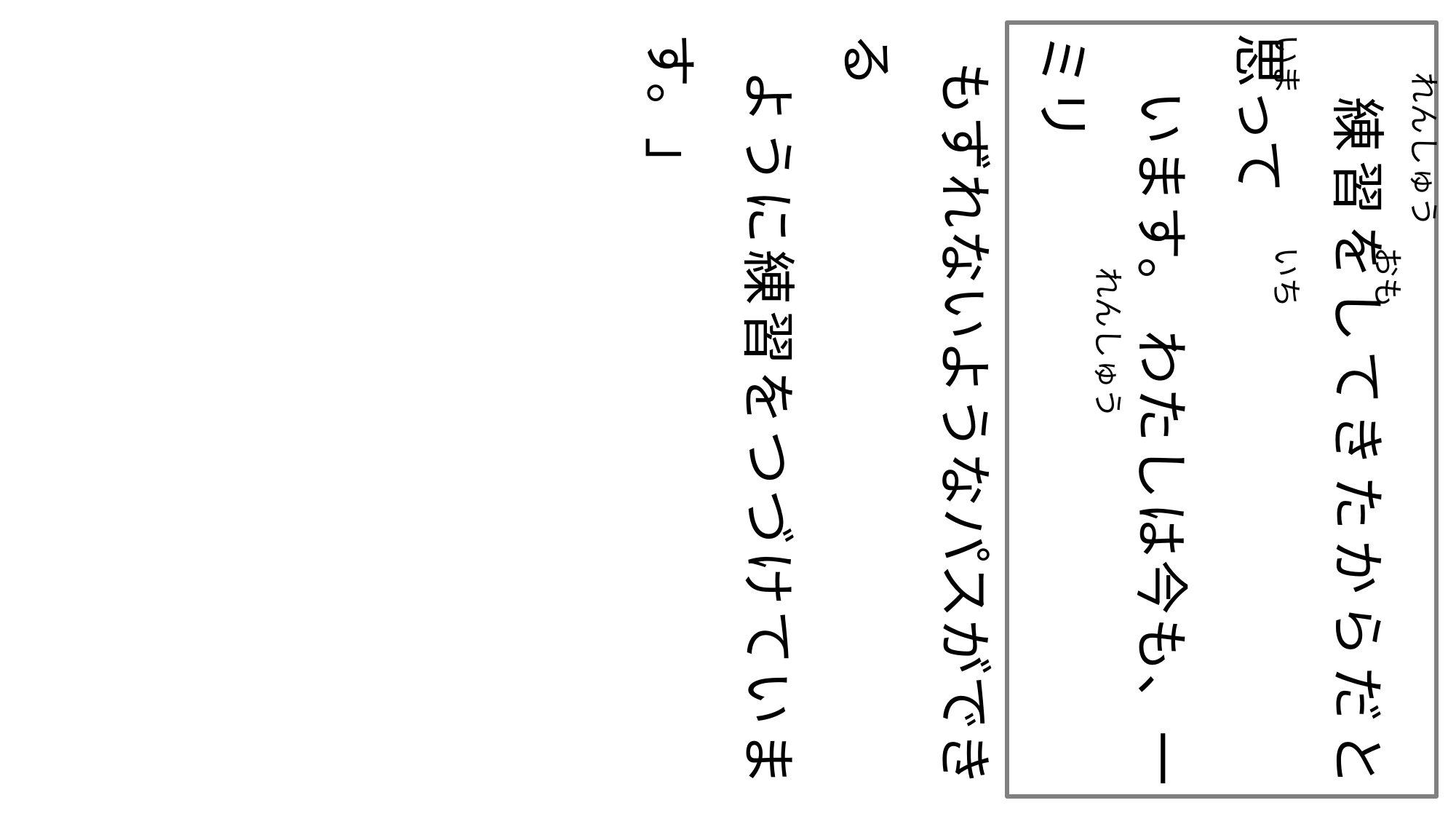

練習をしてきたからだと思って
　います。 わたしは今も、一ミリ
 もずれないようなパスができる
 ように練習をつづけています。」
　 　　　　　　  れんしゅう

　 　　　　　　　　　　　　　　　　　　　　　　 　いま　　　　　いち
　 れんしゅう　　　　　　　　　　　　　　　　　　　　　　　　　おも